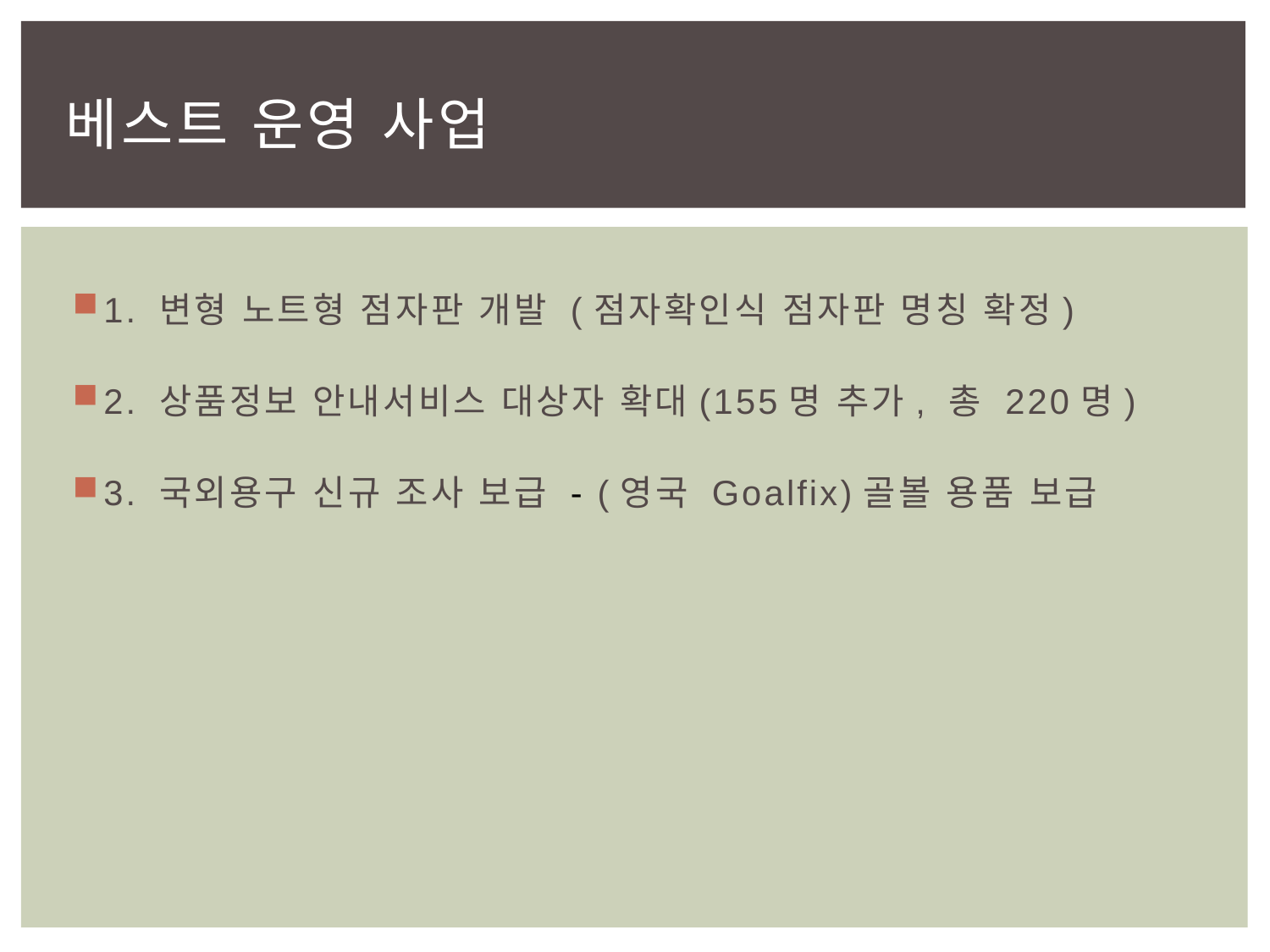

# 베스트 운영 사업
1. 변형 노트형 점자판 개발 (점자확인식 점자판 명칭 확정)
2. 상품정보 안내서비스 대상자 확대(155명 추가, 총 220명)
3. 국외용구 신규 조사 보급 - (영국 Goalfix)골볼 용품 보급